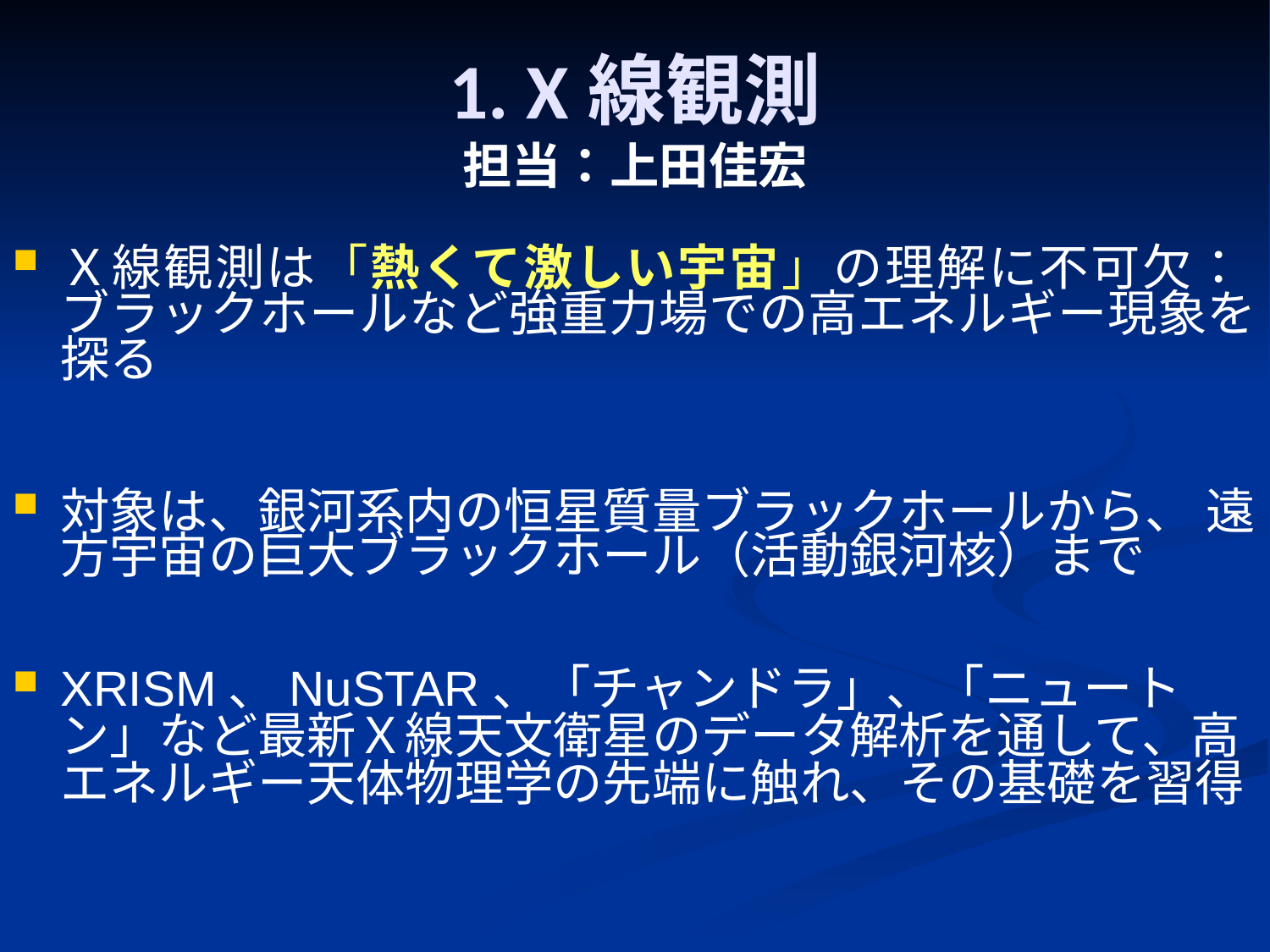

# 1. X線観測 担当：上田佳宏

Ｘ線観測は「熱くて激しい宇宙」の理解に不可欠：  ブラックホールなど強重力場での高エネルギー現象を探る

対象は、銀河系内の恒星質量ブラックホールから、 遠方宇宙の巨大ブラックホール（活動銀河核）まで

XRISM、NuSTAR、「チャンドラ」、「ニュートン」など最新Ｘ線天文衛星のデータ解析を通して、高エネルギー天体物理学の先端に触れ、その基礎を習得